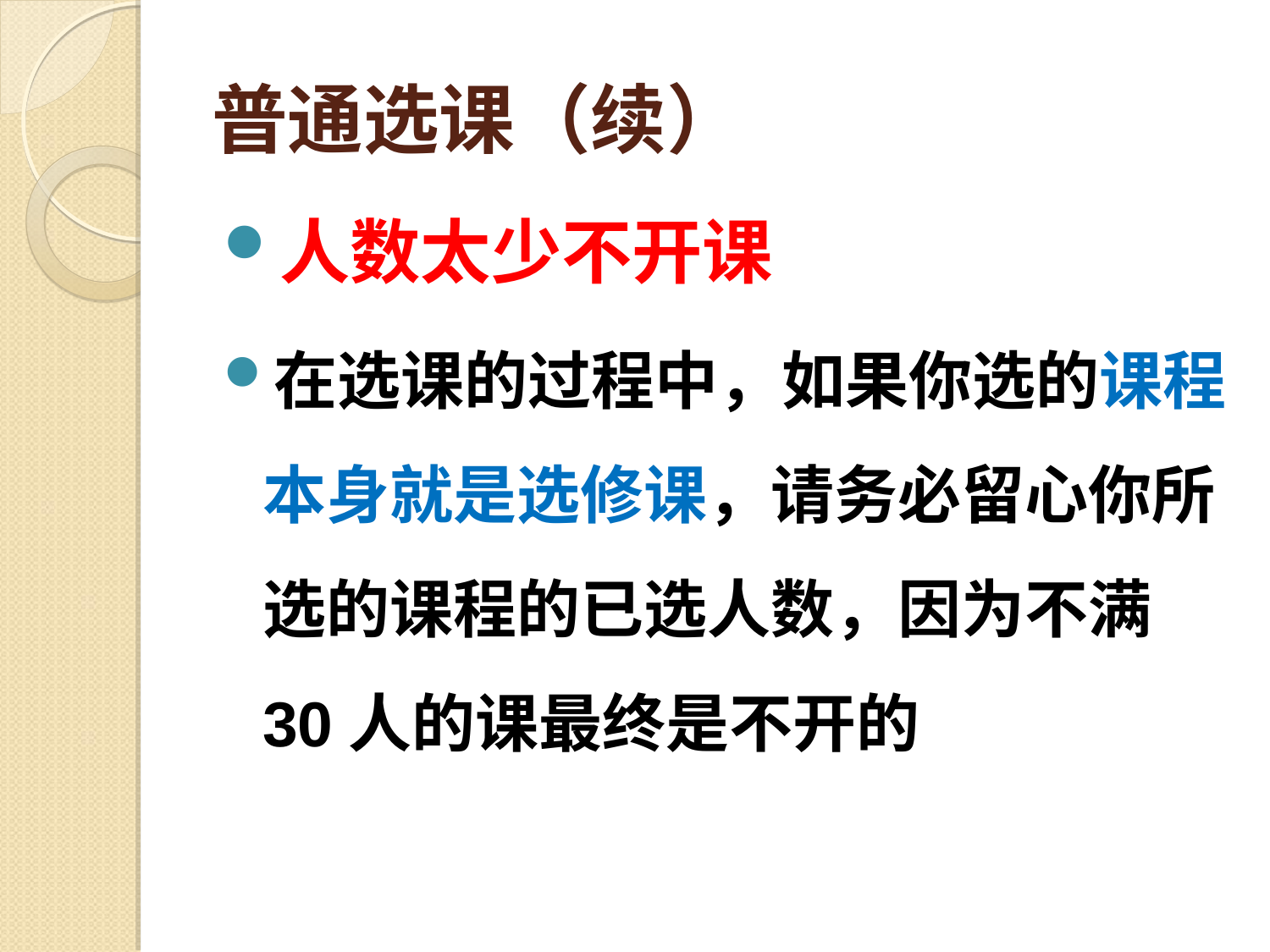

普通选课（续）
人数太少不开课
在选课的过程中，如果你选的课程本身就是选修课，请务必留心你所选的课程的已选人数，因为不满30人的课最终是不开的